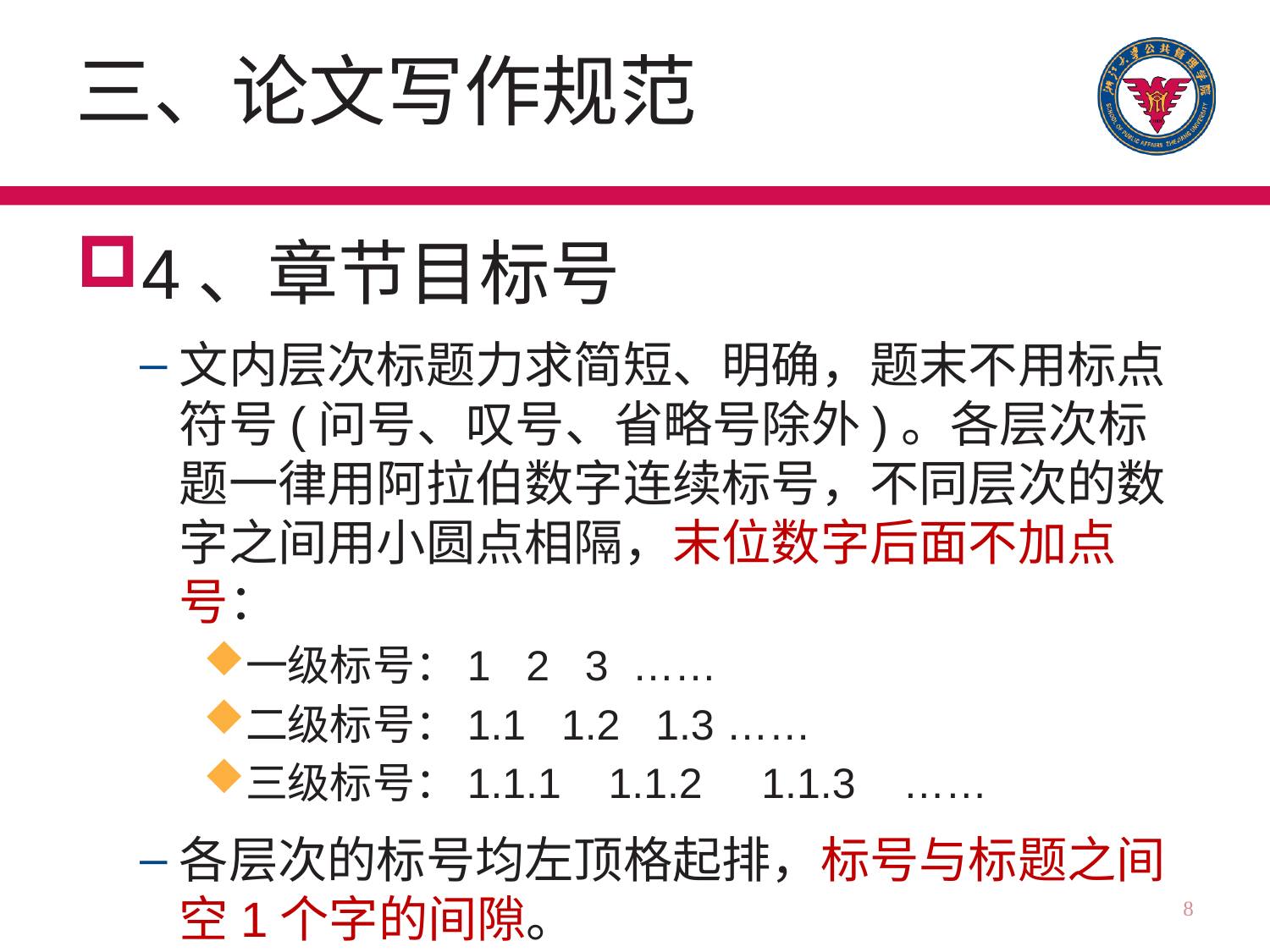

# 三、论文写作规范
4、章节目标号
文内层次标题力求简短、明确，题末不用标点符号(问号、叹号、省略号除外)。各层次标题一律用阿拉伯数字连续标号，不同层次的数字之间用小圆点相隔，末位数字后面不加点号：
一级标号：1   2   3  ……
二级标号：1.1   1.2   1.3 ……
三级标号：1.1.1    1.1.2     1.1.3    ……
各层次的标号均左顶格起排，标号与标题之间空1个字的间隙。

8